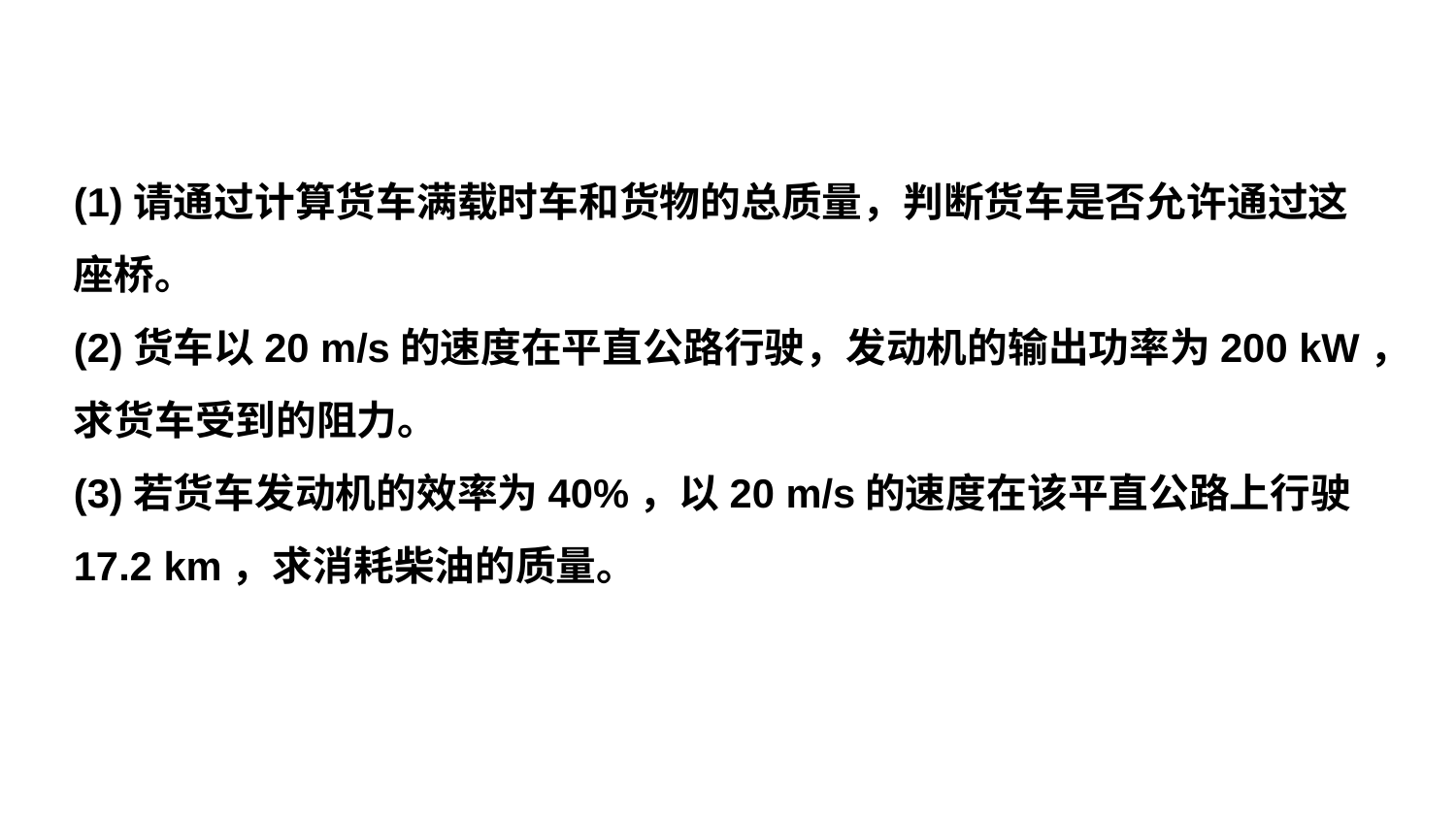

(1)请通过计算货车满载时车和货物的总质量，判断货车是否允许通过这
座桥。
(2)货车以20 m/s的速度在平直公路行驶，发动机的输出功率为200 kW，
求货车受到的阻力。
(3)若货车发动机的效率为40%，以20 m/s的速度在该平直公路上行驶
17.2 km，求消耗柴油的质量。